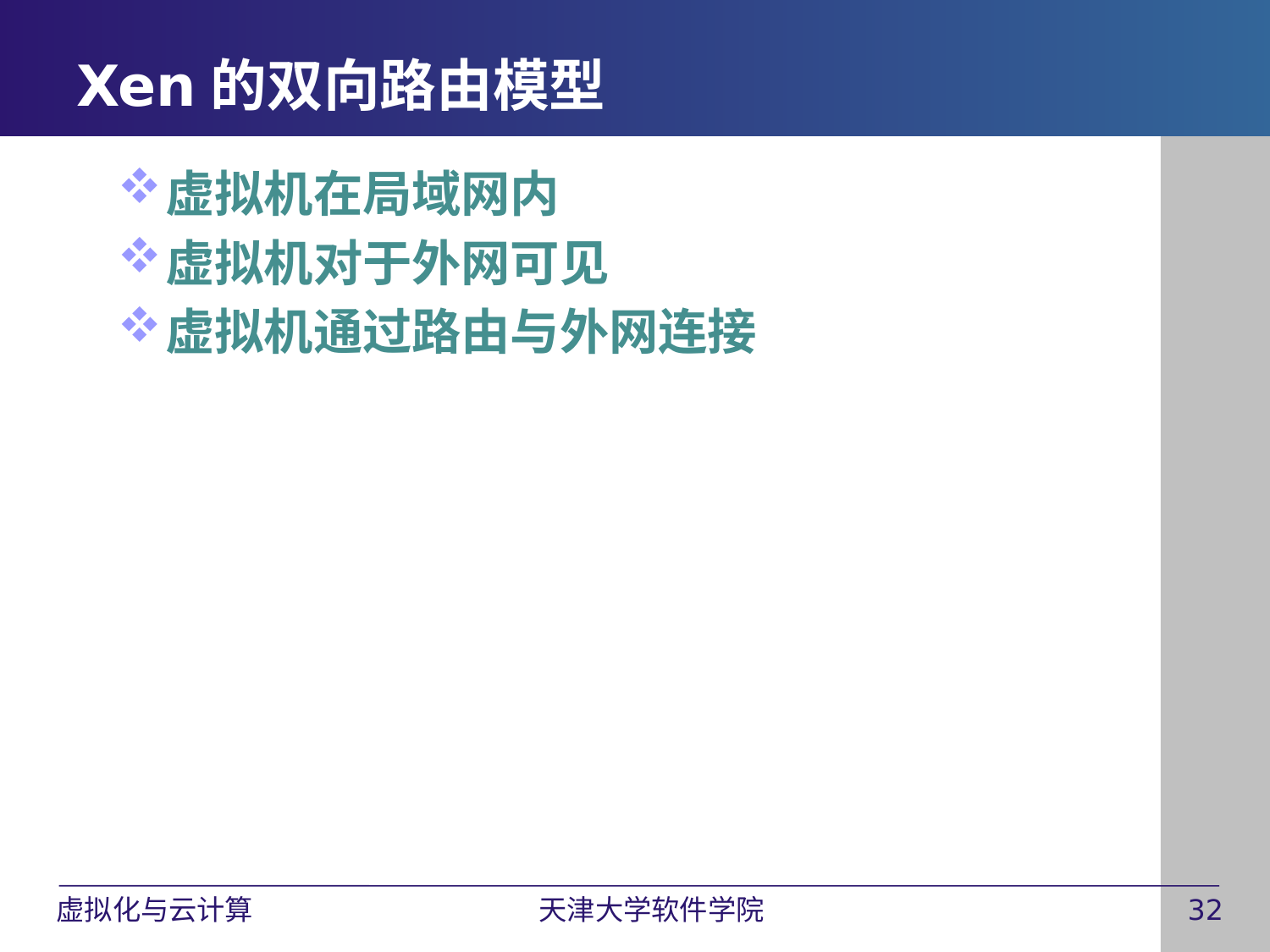

# Xen的双向路由模型
虚拟机在局域网内
虚拟机对于外网可见
虚拟机通过路由与外网连接